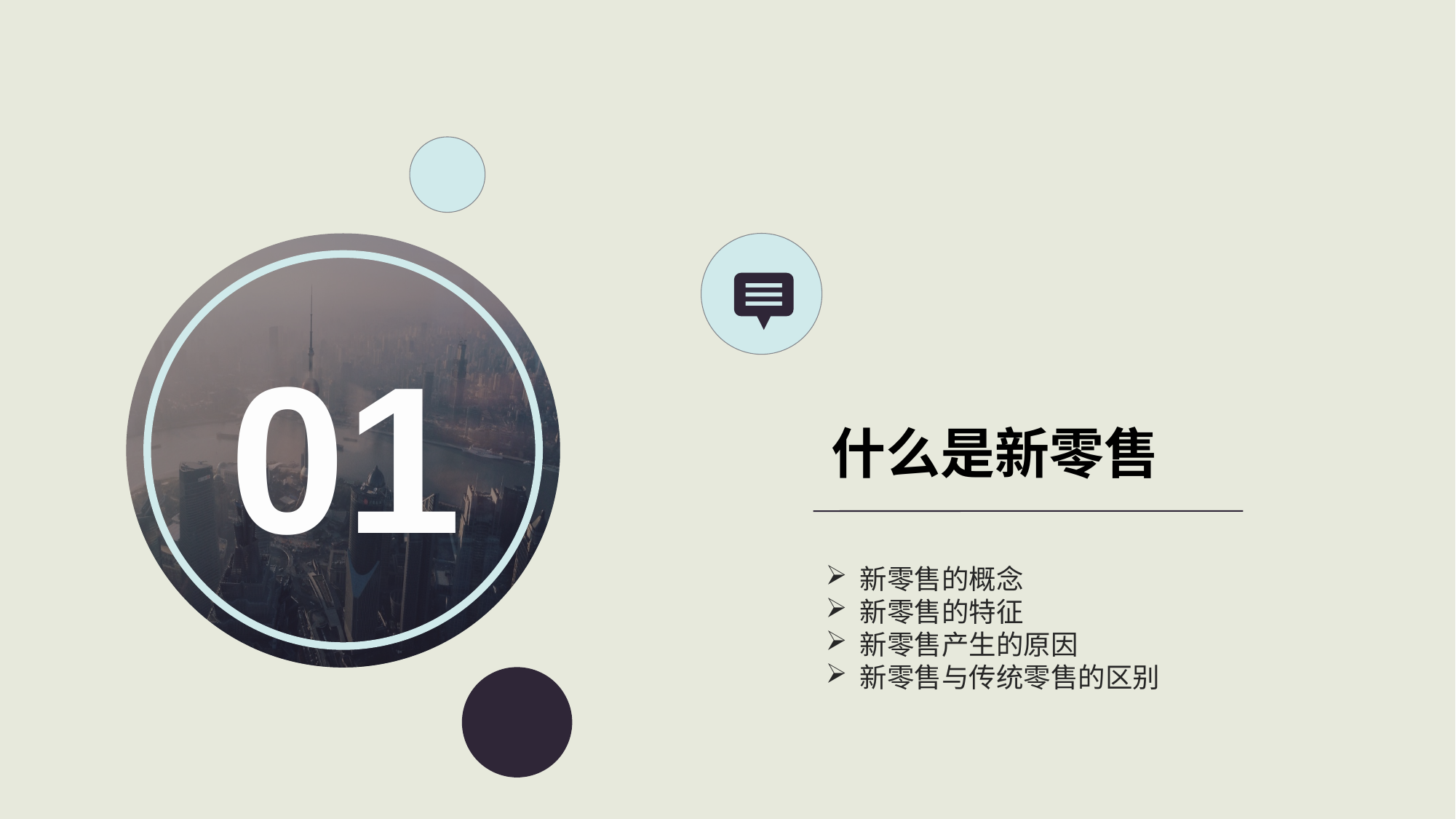

01
  什么是新零售

新零售的概念
新零售的特征
新零售产生的原因
新零售与传统零售的区别